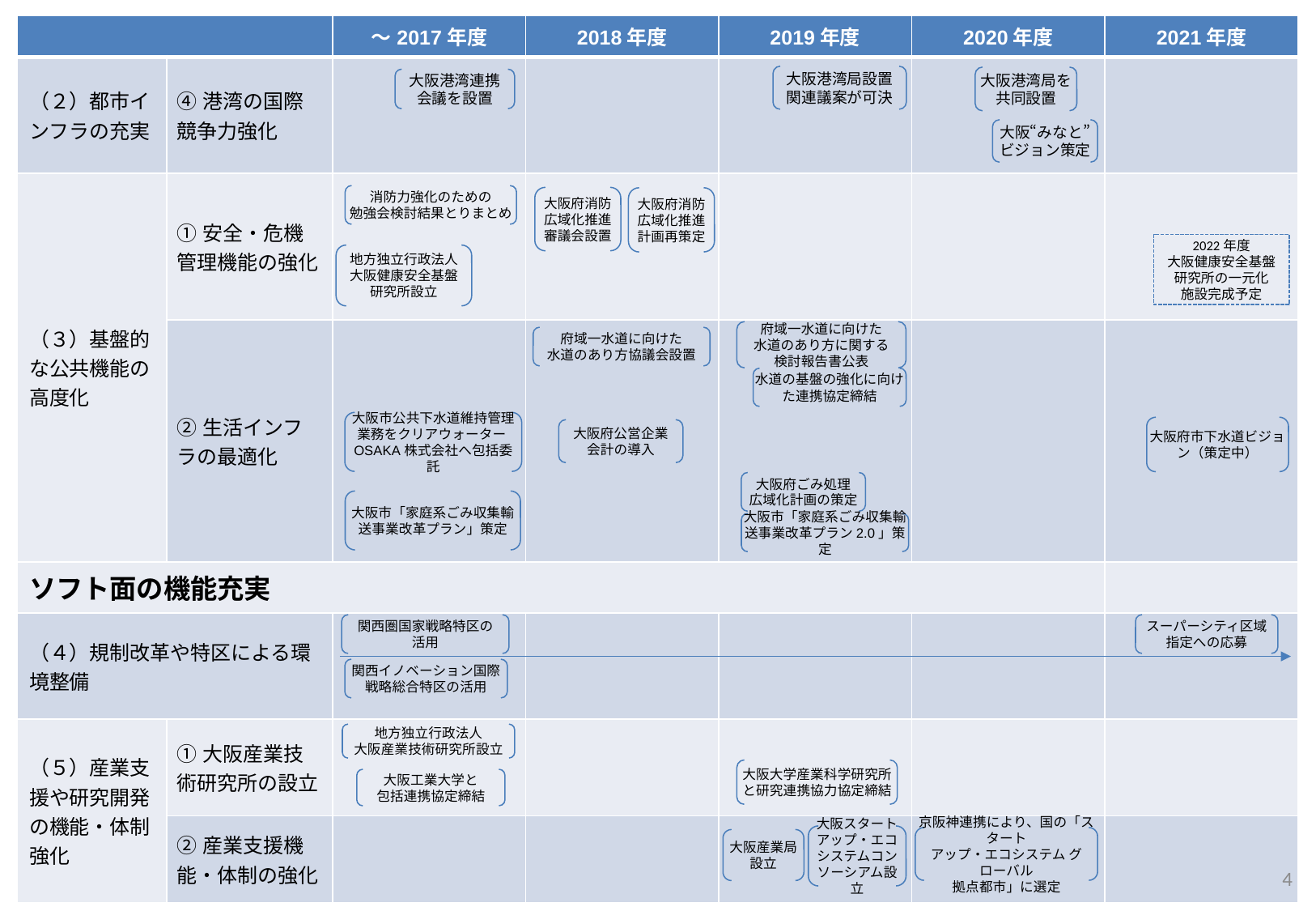

|  |  | ～2017年度 | 2018年度 | 2019年度 | 2020年度 | 2021年度 |
| --- | --- | --- | --- | --- | --- | --- |
| （２）都市インフラの充実 | ④港湾の国際競争力強化 |  |  |  |  |  |
| （３）基盤的な公共機能の高度化 | ①安全・危機管理機能の強化 |  |  |  |  |  |
|  | ②生活インフラの最適化 |  |  |  |  |  |
| ソフト面の機能充実 |  |  |  |  |  |  |
| （４）規制改革や特区による環境整備 |  |  |  |  |  |  |
| （５）産業支援や研究開発の機能・体制強化 | ①大阪産業技術研究所の設立 |  |  |  |  |  |
|  | ②産業支援機能・体制の強化 |  |  |  |  |  |
大阪港湾局設置
関連議案が可決
大阪港湾連携
会議を設置
大阪港湾局を
共同設置
大阪“みなと”
ビジョン策定
消防力強化のための
勉強会検討結果とりまとめ
大阪府消防
広域化推進
審議会設置
大阪府消防
広域化推進
計画再策定
地方独立行政法人
大阪健康安全基盤
研究所設立
2022年度
大阪健康安全基盤
研究所の一元化
施設完成予定
府域一水道に向けた
水道のあり方に関する
検討報告書公表
府域一水道に向けた
水道のあり方協議会設置
大阪府ごみ処理
広域化計画の策定
水道の基盤の強化に向けた連携協定締結
大阪市公共下水道維持管理業務をクリアウォーターOSAKA株式会社へ包括委託
大阪府市下水道ビジョン（策定中）
大阪府公営企業
会計の導入
大阪市「家庭系ごみ収集輸送事業改革プラン」策定
大阪市「家庭系ごみ収集輸送事業改革プラン2.0」策定
スーパーシティ区域
指定への応募
関西圏国家戦略特区の
活用
関西イノベーション国際
戦略総合特区の活用
地方独立行政法人
大阪産業技術研究所設立
大阪工業大学と
包括連携協定締結
大阪大学産業科学研究所と研究連携協力協定締結
大阪スタートアップ・エコシステムコンソーシアム設立
京阪神連携により、国の「スタート
アップ・エコシステム グローバル
拠点都市」に選定
大阪産業局
設立
4